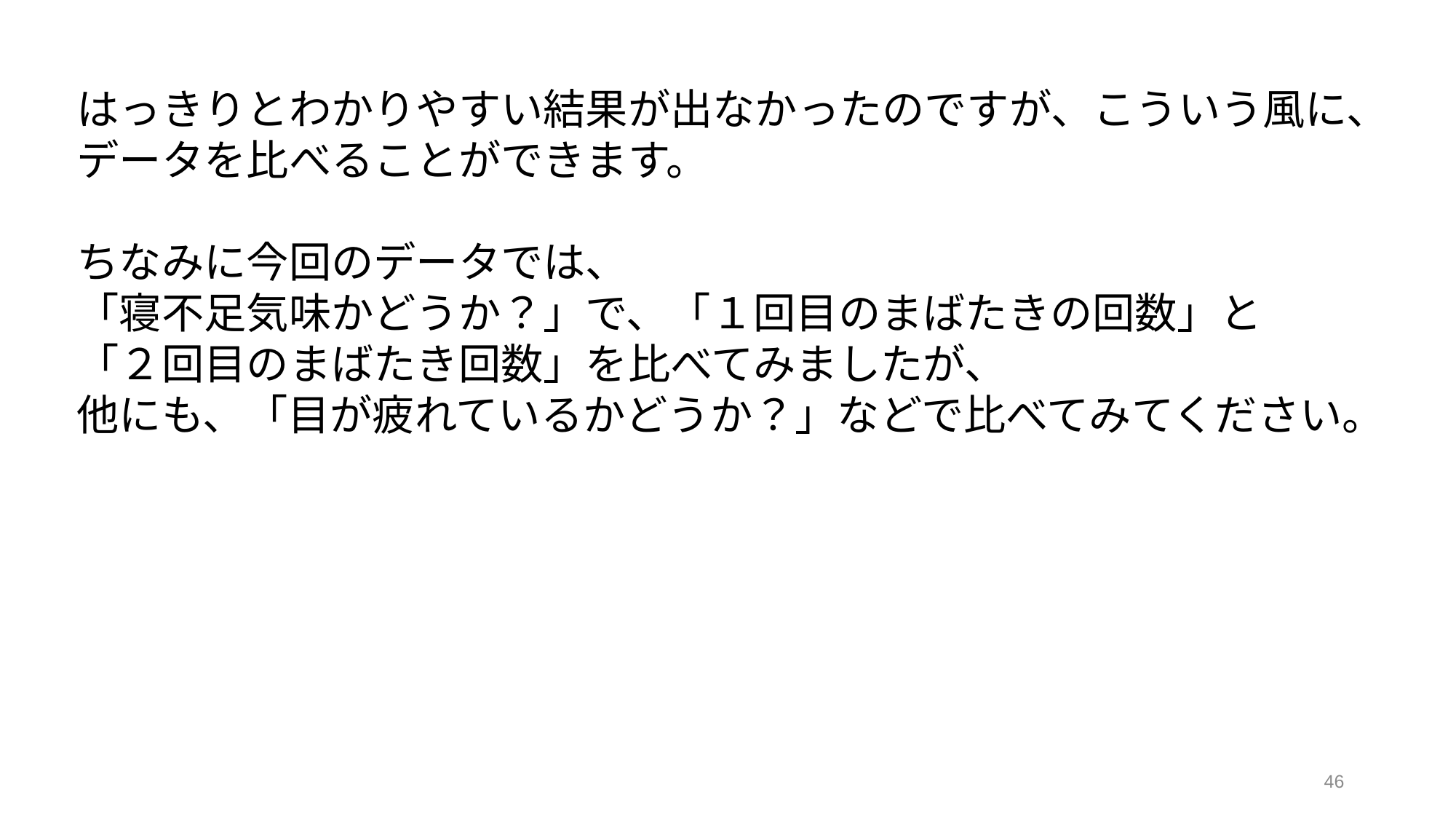

はっきりとわかりやすい結果が出なかったのですが、こういう風に、データを比べることができます。

ちなみに今回のデータでは、
「寝不足気味かどうか？」で、「１回目のまばたきの回数」と　「２回目のまばたき回数」を比べてみましたが、
他にも、「目が疲れているかどうか？」などで比べてみてください。
46